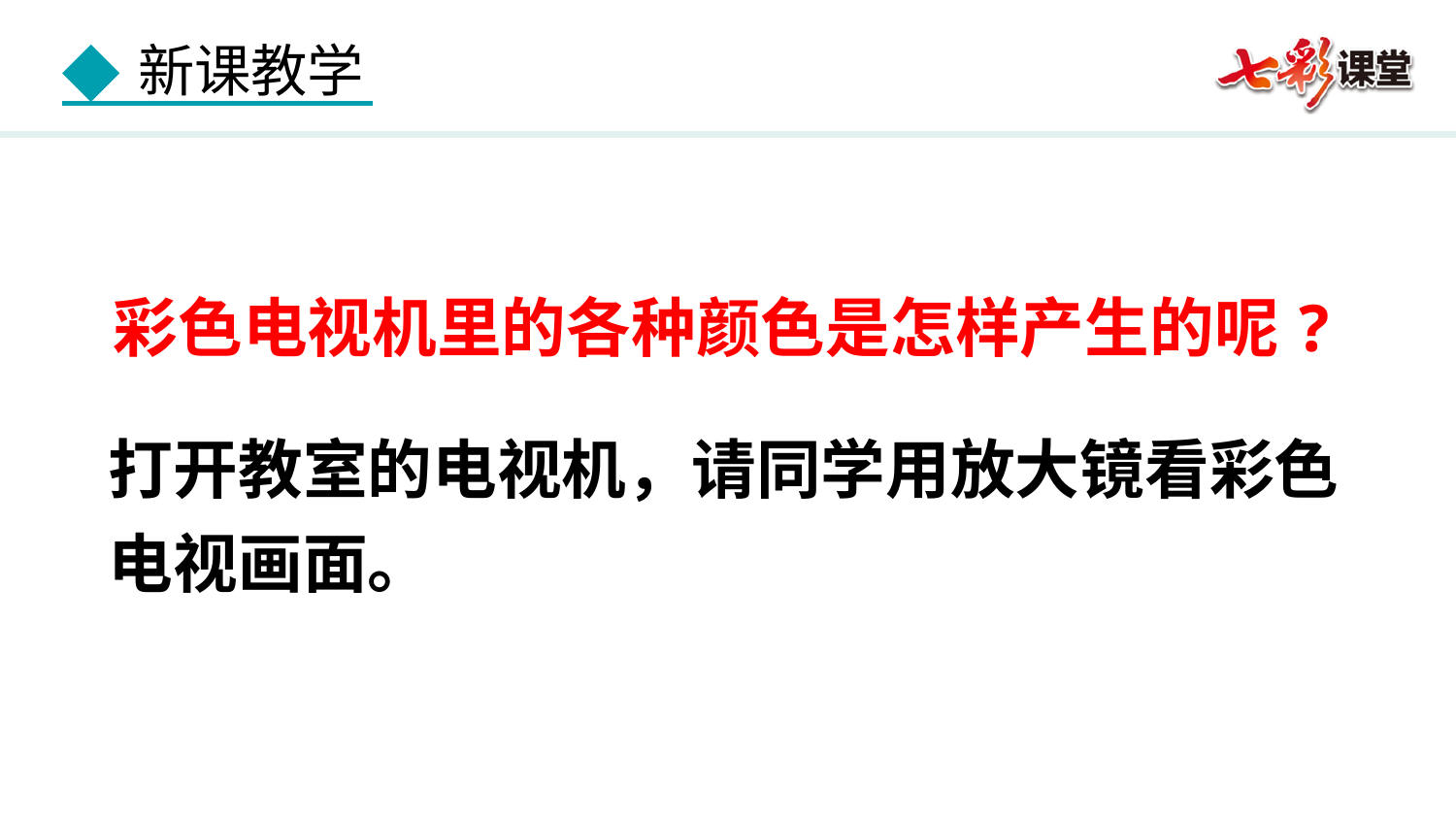

彩色电视机里的各种颜色是怎样产生的呢?
打开教室的电视机，请同学用放大镜看彩色电视画面。